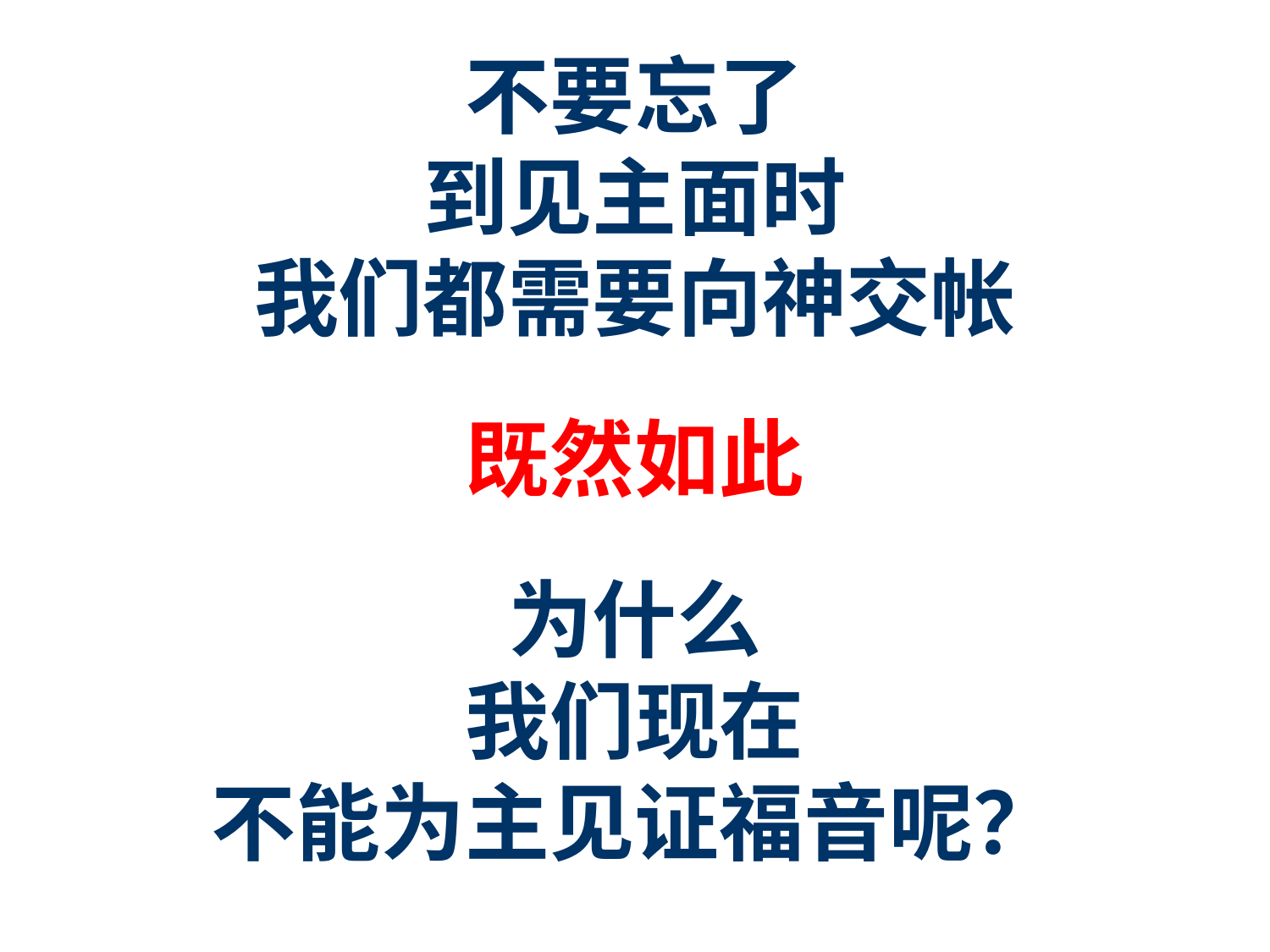

不要忘了
到见主面时
我们都需要向神交帐

既然如此

为什么
我们现在
不能为主见证福音呢？
56